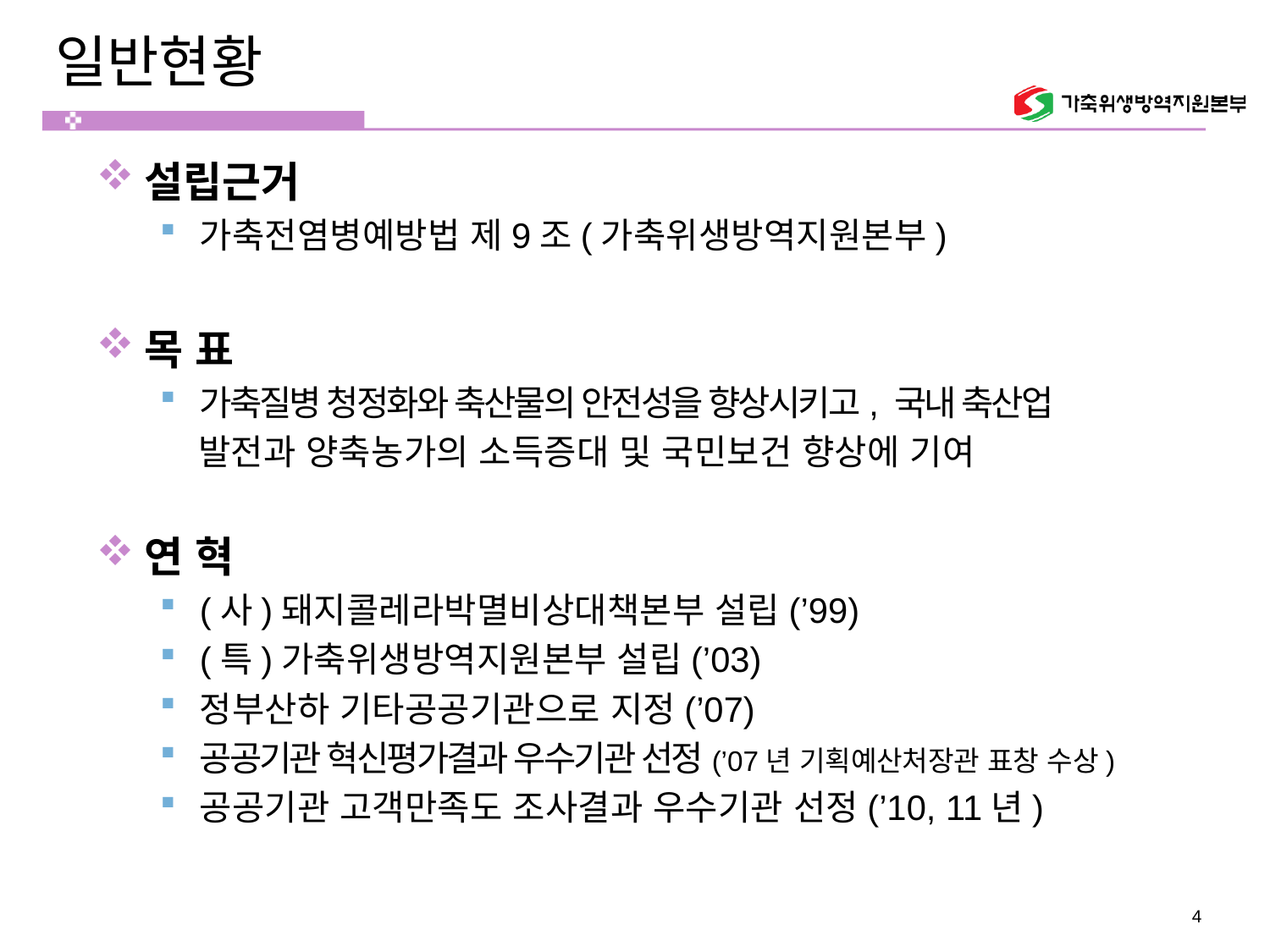

# 일반현황
설립근거
가축전염병예방법 제9조(가축위생방역지원본부)

목 표
가축질병 청정화와 축산물의 안전성을 향상시키고, 국내 축산업
   발전과 양축농가의 소득증대 및 국민보건 향상에 기여

연 혁
(사)돼지콜레라박멸비상대책본부 설립(’99)
(특)가축위생방역지원본부 설립(’03)
정부산하 기타공공기관으로 지정(’07)
공공기관 혁신평가결과 우수기관 선정(’07년 기획예산처장관 표창 수상)
공공기관 고객만족도 조사결과 우수기관 선정(’10, 11년)

4